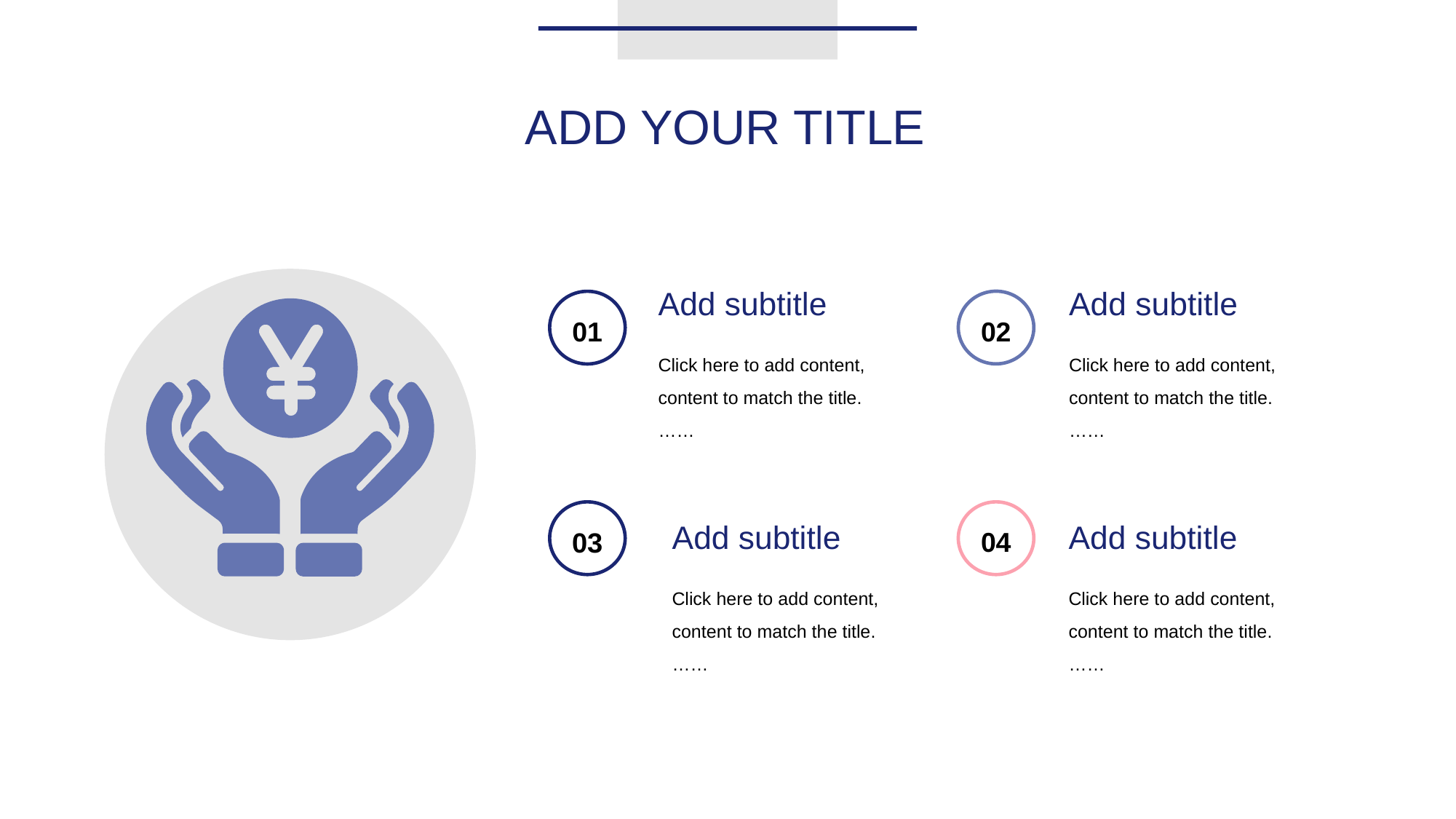

行业PPT模板http://www.freeppt7.com/hangye/
ADD YOUR TITLE

Add subtitle
Add subtitle
02
01

Click here to add content, content to match the title.
……
Click here to add content, content to match the title.
……
03
04
Add subtitle
Add subtitle
Click here to add content, content to match the title.
……
Click here to add content, content to match the title.
……